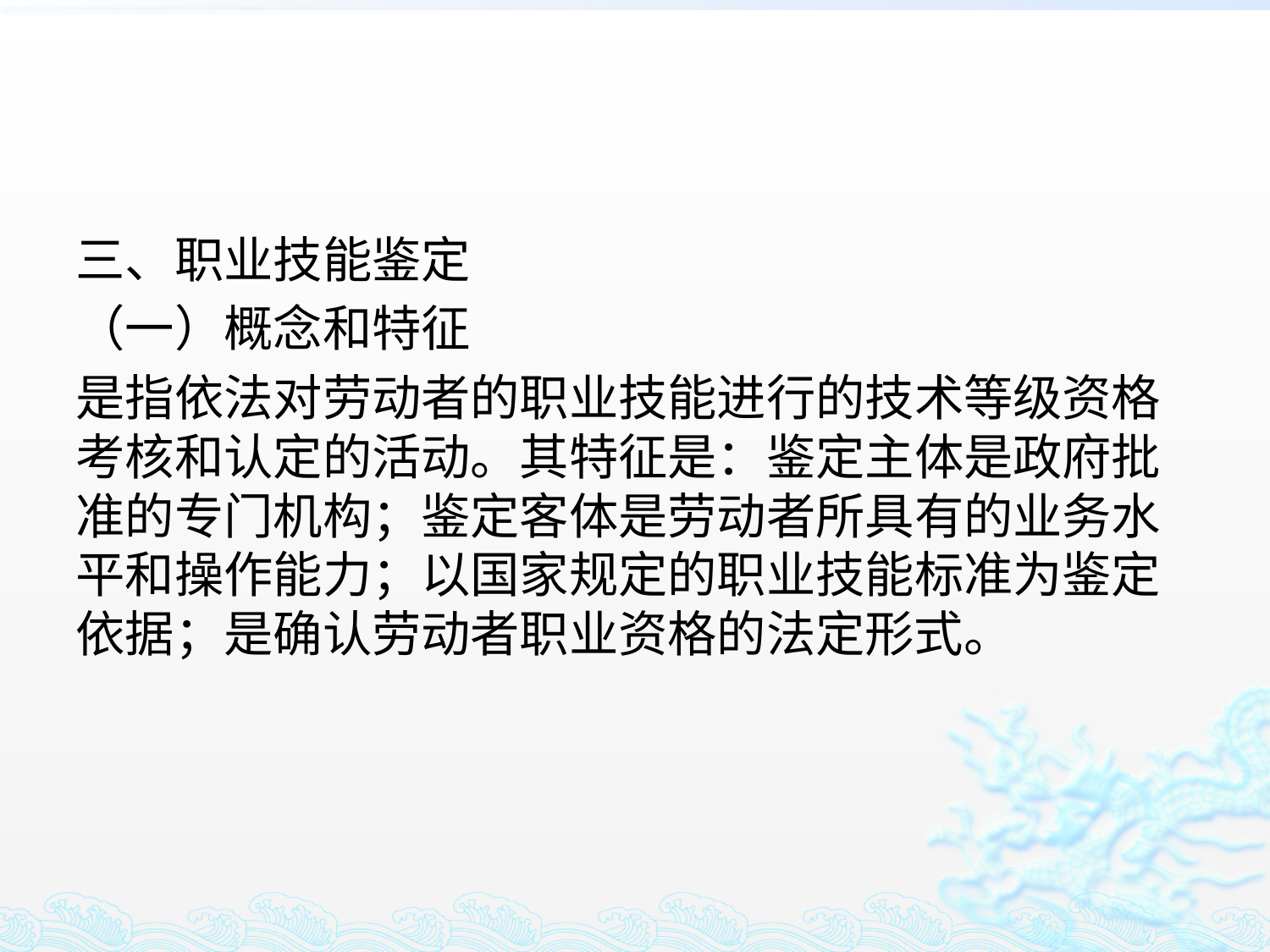

#
三、职业技能鉴定
（一）概念和特征
是指依法对劳动者的职业技能进行的技术等级资格考核和认定的活动。其特征是：鉴定主体是政府批准的专门机构；鉴定客体是劳动者所具有的业务水平和操作能力；以国家规定的职业技能标准为鉴定依据；是确认劳动者职业资格的法定形式。